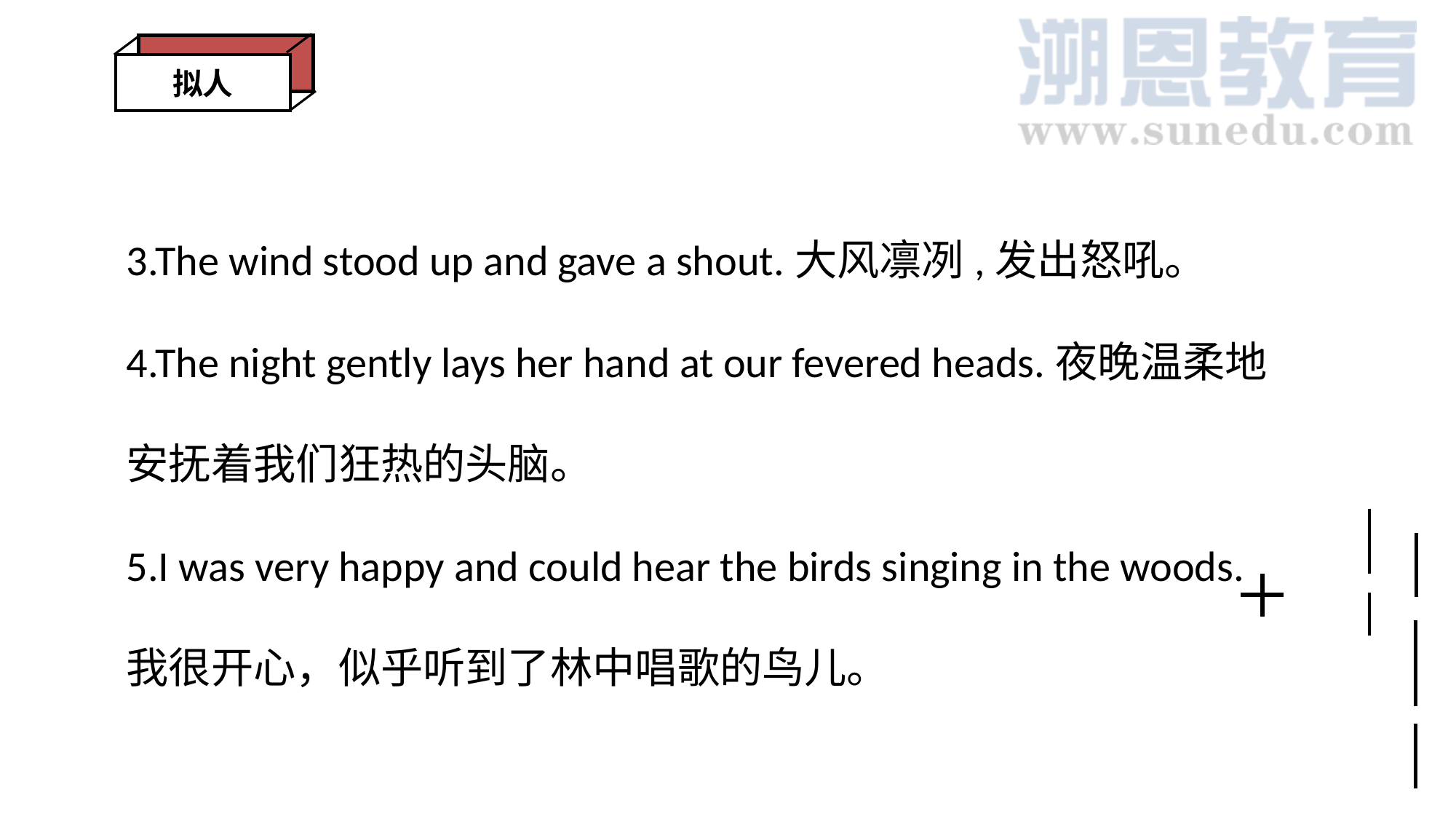

拟人
3.The wind stood up and gave a shout.大风凛冽,发出怒吼。
4.The night gently lays her hand at our fevered heads.夜晚温柔地安抚着我们狂热的头脑。
5.I was very happy and could hear the birds singing in the woods. 我很开心，似乎听到了林中唱歌的鸟儿。